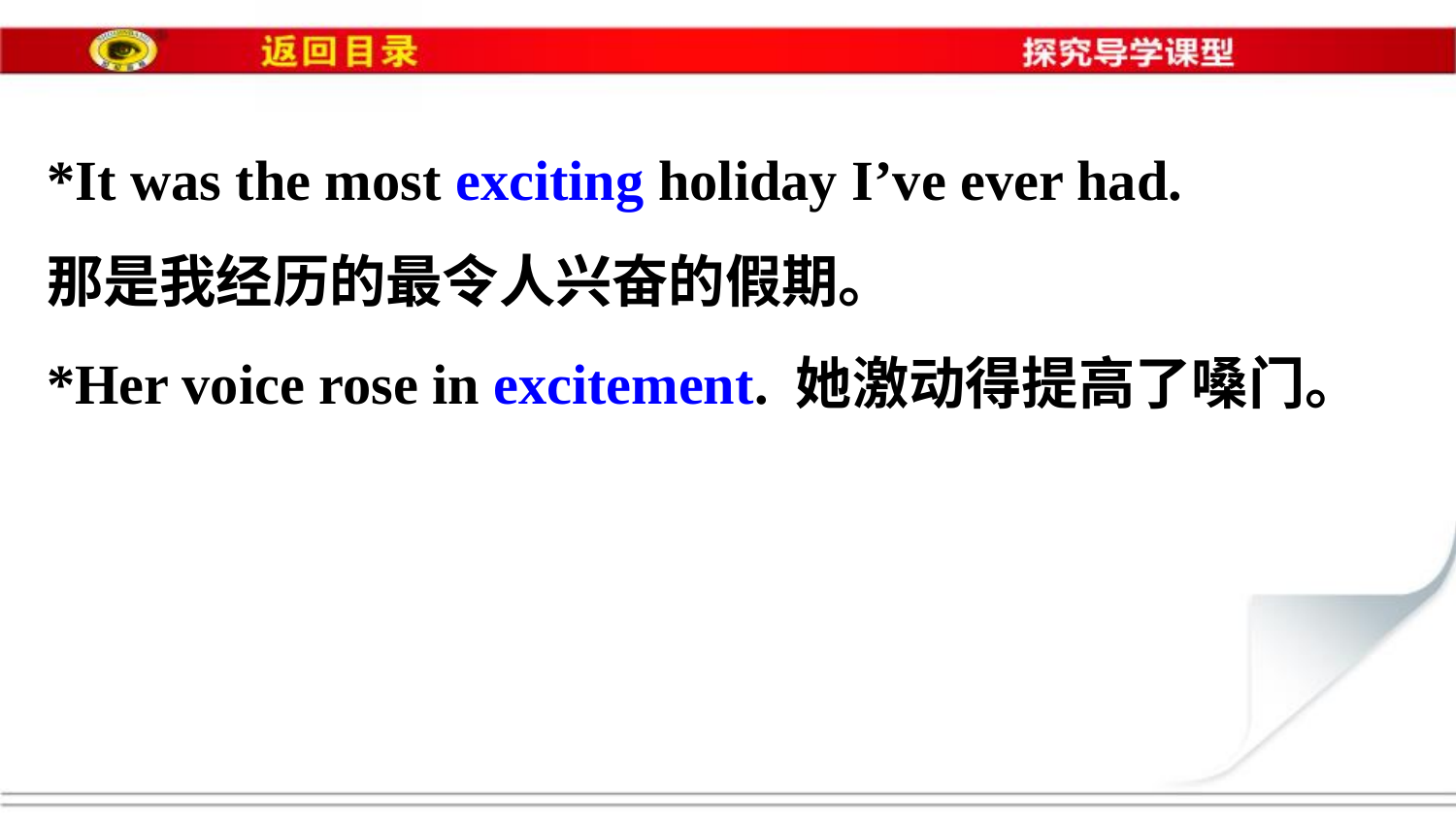

*It was the most exciting holiday I’ve ever had.
那是我经历的最令人兴奋的假期。
*Her voice rose in excitement. 她激动得提高了嗓门。